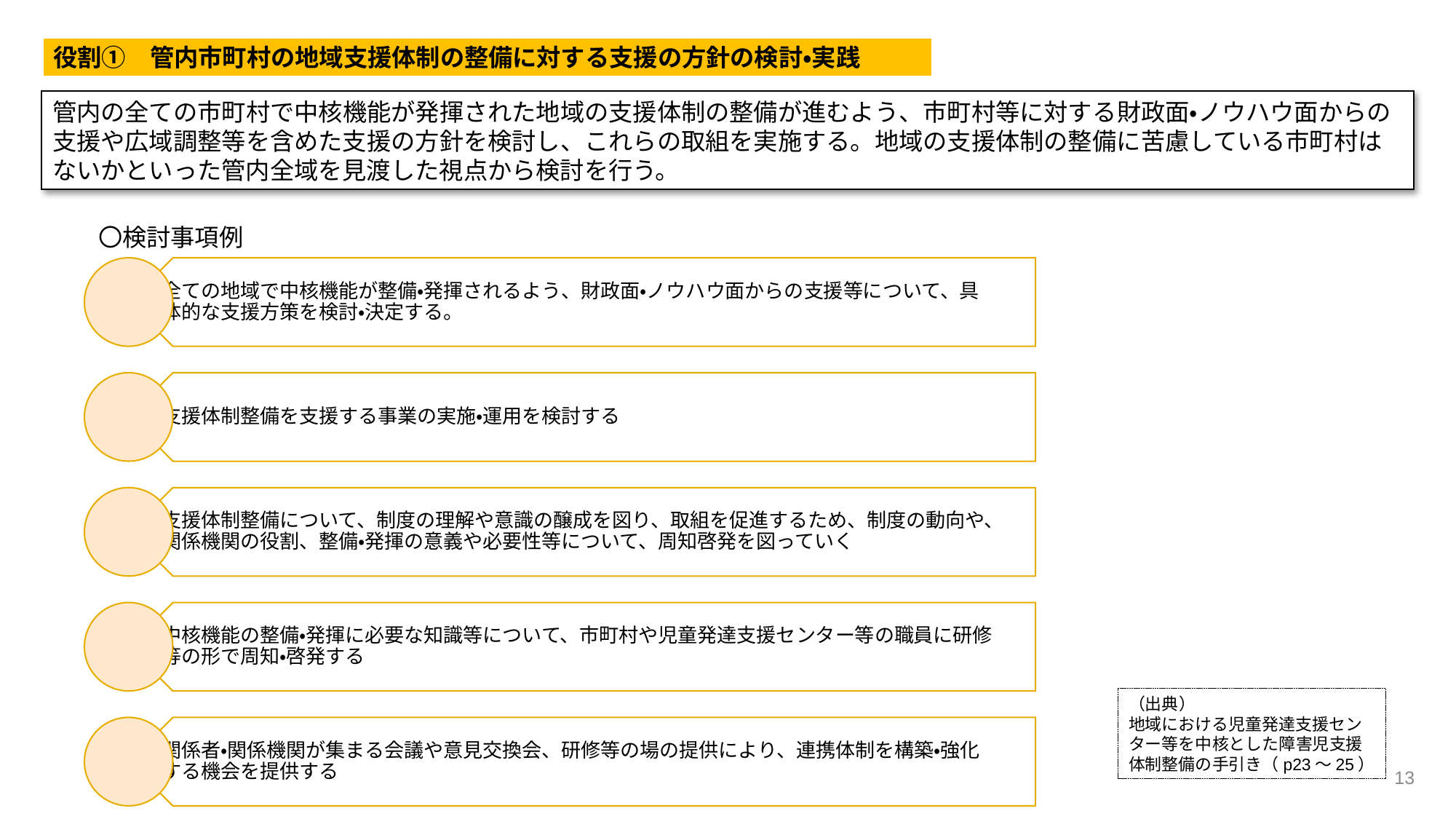

役割①　管内市町村の地域支援体制の整備に対する支援の方針の検討・実践
管内の全ての市町村で中核機能が発揮された地域の支援体制の整備が進むよう、市町村等に対する財政面・ノウハウ面からの支援や広域調整等を含めた支援の方針を検討し、これらの取組を実施する。地域の支援体制の整備に苦慮している市町村はないかといった管内全域を見渡した視点から検討を行う。
〇検討事項例
全ての地域で中核機能が整備・発揮されるよう、財政面・ノウハウ面からの支援等について、具体的な支援方策を検討・決定する。
支援体制整備を支援する事業の実施・運用を検討する
支援体制整備について、制度の理解や意識の醸成を図り、取組を促進するため、制度の動向や、関係機関の役割、整備・発揮の意義や必要性等について、周知啓発を図っていく
中核機能の整備・発揮に必要な知識等について、市町村や児童発達支援センター等の職員に研修等の形で周知・啓発する
関係者・関係機関が集まる会議や意見交換会、研修等の場の提供により、連携体制を構築・強化する機会を提供する
（出典）
地域における児童発達支援センター等を中核とした障害児支援体制整備の手引き（p23～25）
13